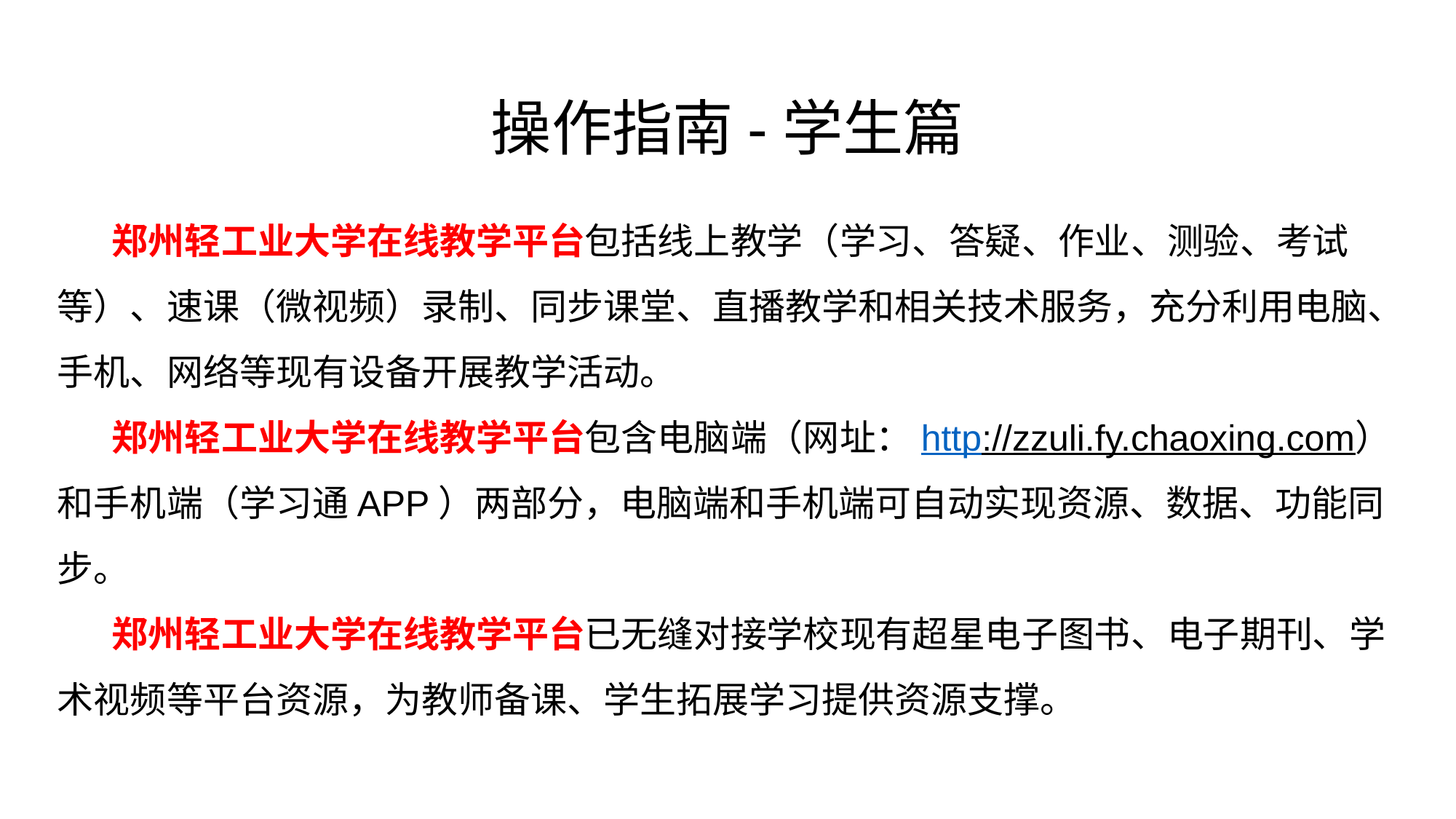

操作指南-学生篇
郑州轻工业大学在线教学平台包括线上教学（学习、答疑、作业、测验、考试等）、速课（微视频）录制、同步课堂、直播教学和相关技术服务，充分利用电脑、手机、网络等现有设备开展教学活动。
郑州轻工业大学在线教学平台包含电脑端（网址：http://zzuli.fy.chaoxing.com）和手机端（学习通APP）两部分，电脑端和手机端可自动实现资源、数据、功能同步。
郑州轻工业大学在线教学平台已无缝对接学校现有超星电子图书、电子期刊、学术视频等平台资源，为教师备课、学生拓展学习提供资源支撑。